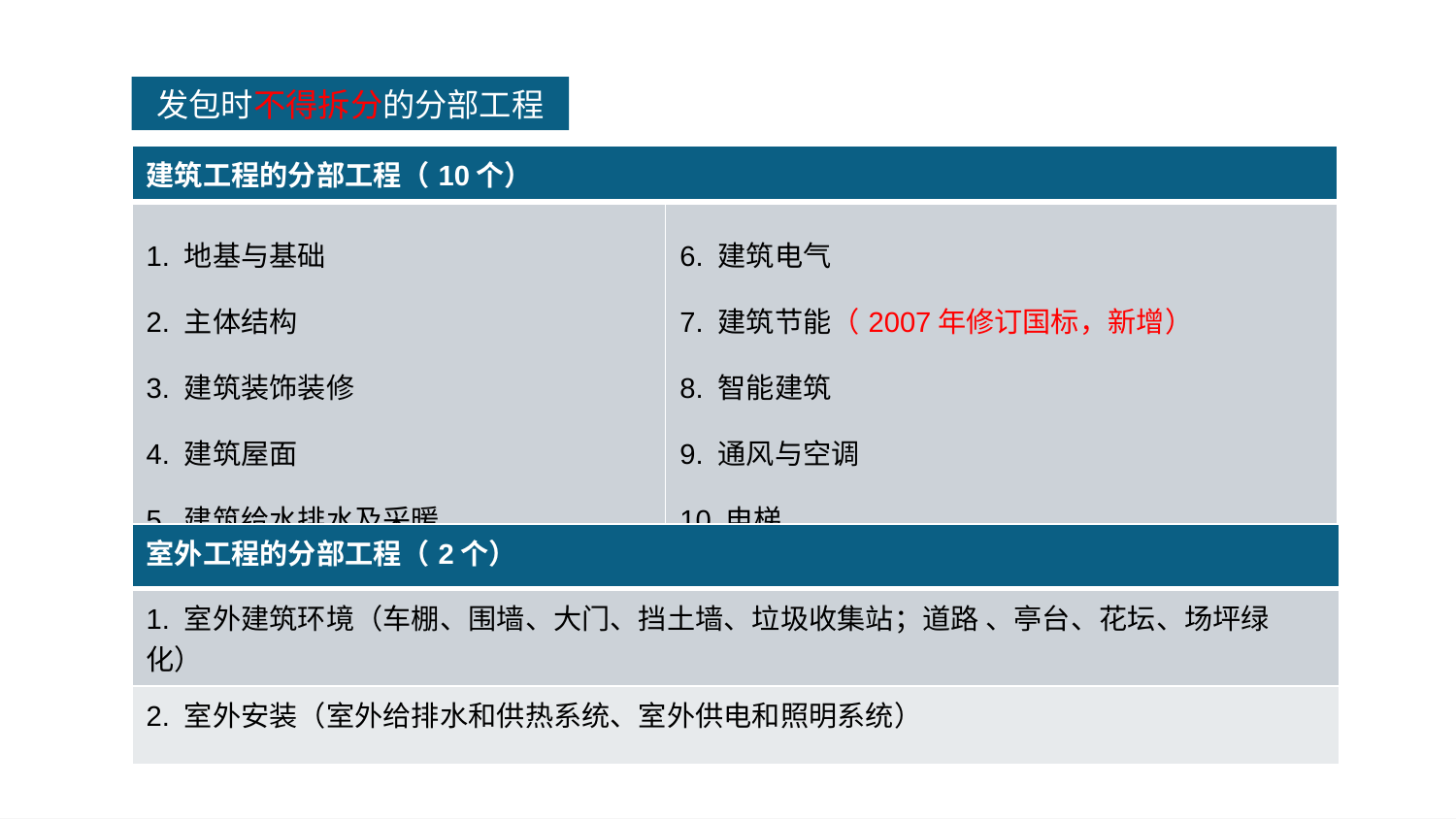

发包时不得拆分的分部工程
| 建筑工程的分部工程（10个） |  |
| --- | --- |
| 1. 地基与基础 2. 主体结构 3. 建筑装饰装修 4. 建筑屋面 5. 建筑给水排水及采暖 | 6. 建筑电气 7. 建筑节能（2007年修订国标，新增） 8. 智能建筑 9. 通风与空调 10.电梯 |
| 室外工程的分部工程（2个） |
| --- |
| 1. 室外建筑环境（车棚、围墙、大门、挡土墙、垃圾收集站；道路 、亭台、花坛、场坪绿化） |
| 2. 室外安装（室外给排水和供热系统、室外供电和照明系统） |